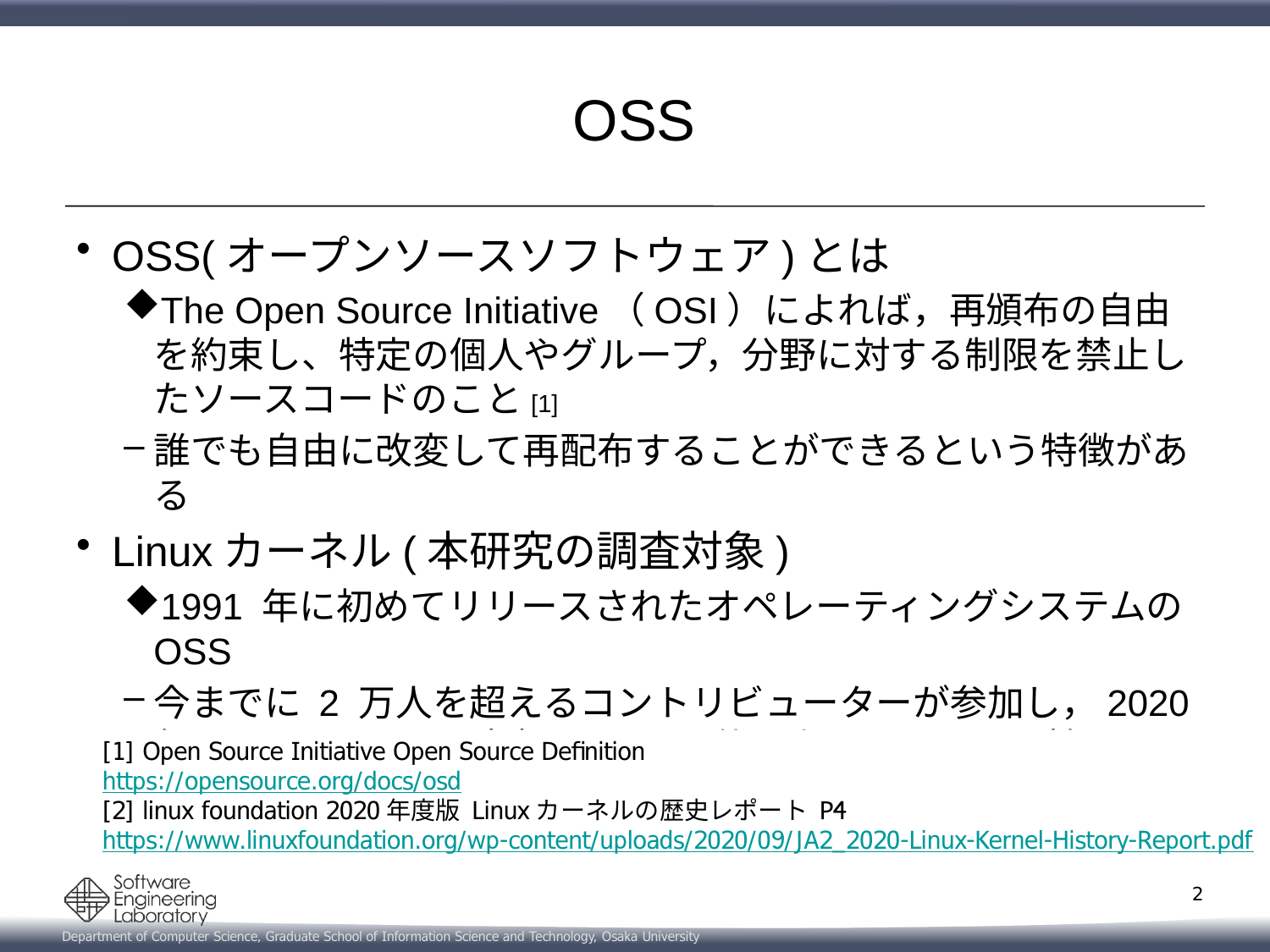

# OSS
OSS(オープンソースソフトウェア)とは
The Open Source Initiative（OSI）によれば，再頒布の自由を約束し、特定の個人やグループ，分野に対する制限を禁止したソースコードのこと[1]
誰でも自由に改変して再配布することができるという特徴がある
Linuxカーネル(本研究の調査対象)
1991 年に初めてリリースされたオペレーティングシステムのOSS
今までに 2 万人を超えるコントリビューターが参加し，2020 年 8 月(ver5.8)の時点で 100 万件以上のコミットを持つ[2]

[1] Open Source Initiative Open Source Definition
https://opensource.org/docs/osd
[2] linux foundation 2020年度版 Linuxカーネルの歴史レポート P4
https://www.linuxfoundation.org/wp-content/uploads/2020/09/JA2_2020-Linux-Kernel-History-Report.pdf
2